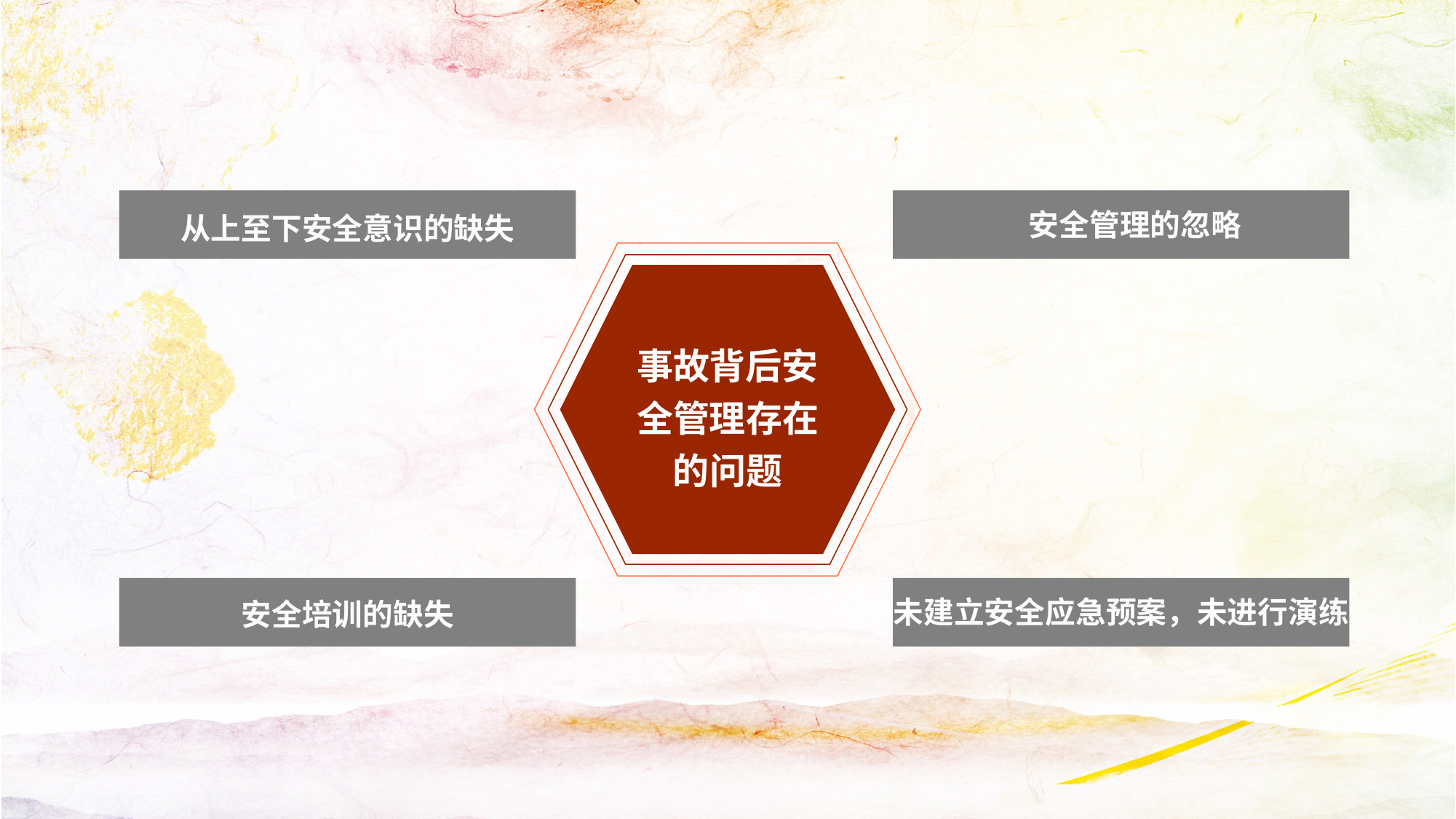

安全管理的忽略
从上至下安全意识的缺失

# 事故背后安全管理存在的问题

未建立安全应急预案，未进行演练
安全培训的缺失